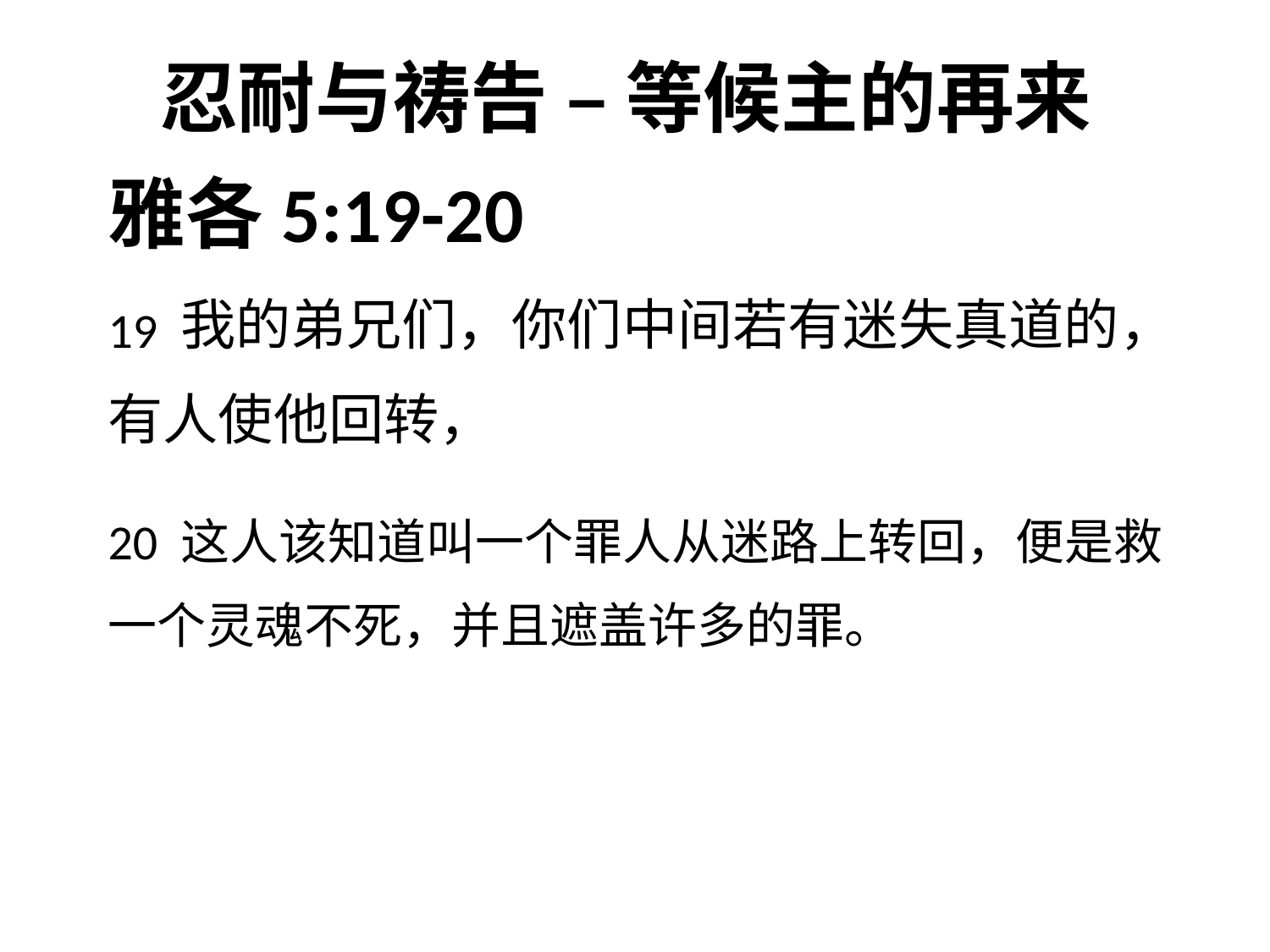

# 忍耐与祷告 – 等候主的再来
雅各5:19-20
19 我的弟兄们，你们中间若有迷失真道的，有人使他回转，
20 这人该知道叫一个罪人从迷路上转回，便是救一个灵魂不死，并且遮盖许多的罪。